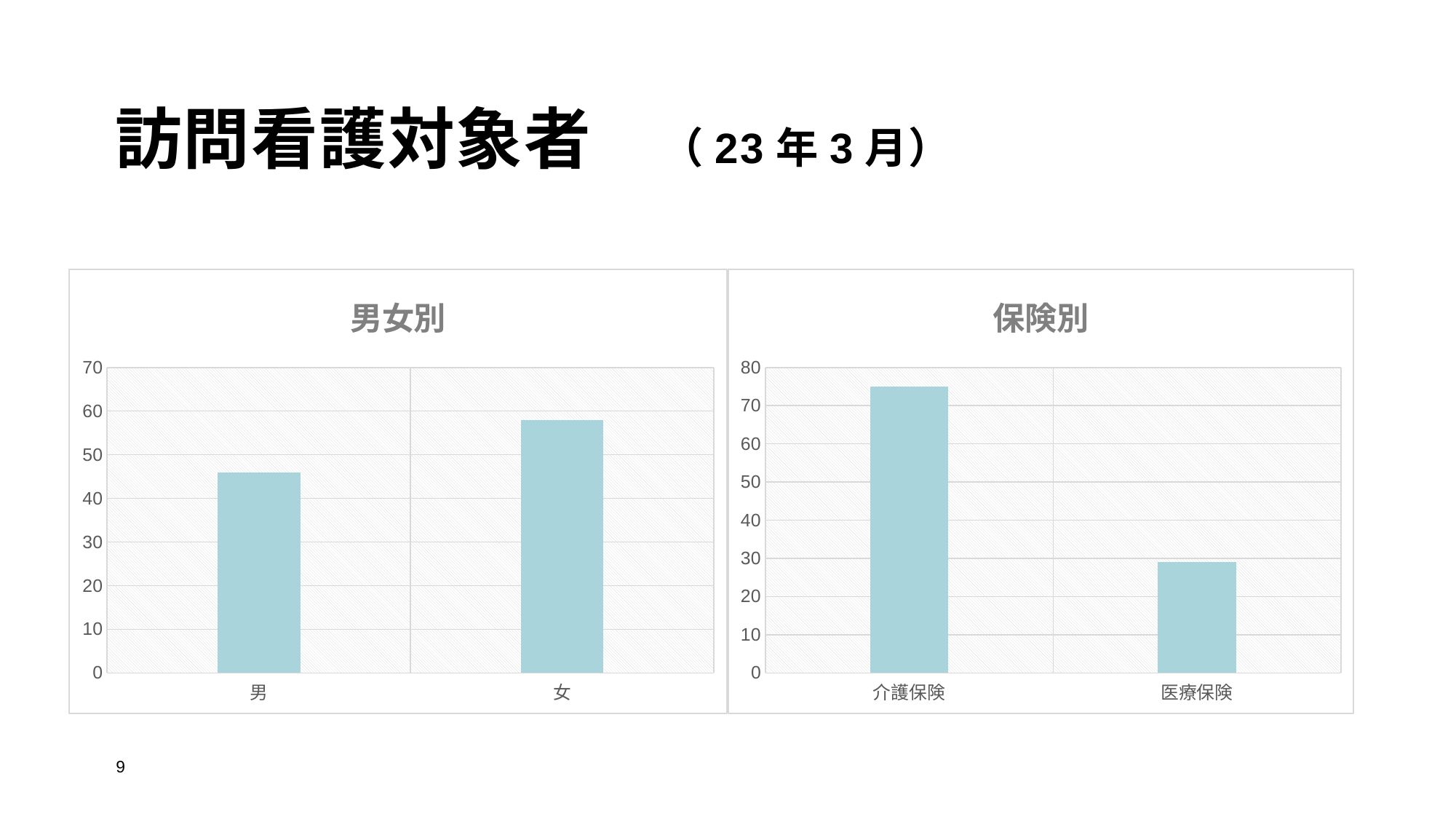

# 訪問看護対象者　（23年3月）

### Chart: 保険別

| Category |  |
|---|---|
| 介護保険 | 75.0 |
| 医療保険 | 29.0 |

### Chart: 男女別

| Category |  |
|---|---|
| 男 | 46.0 |
| 女 | 58.0 |
9